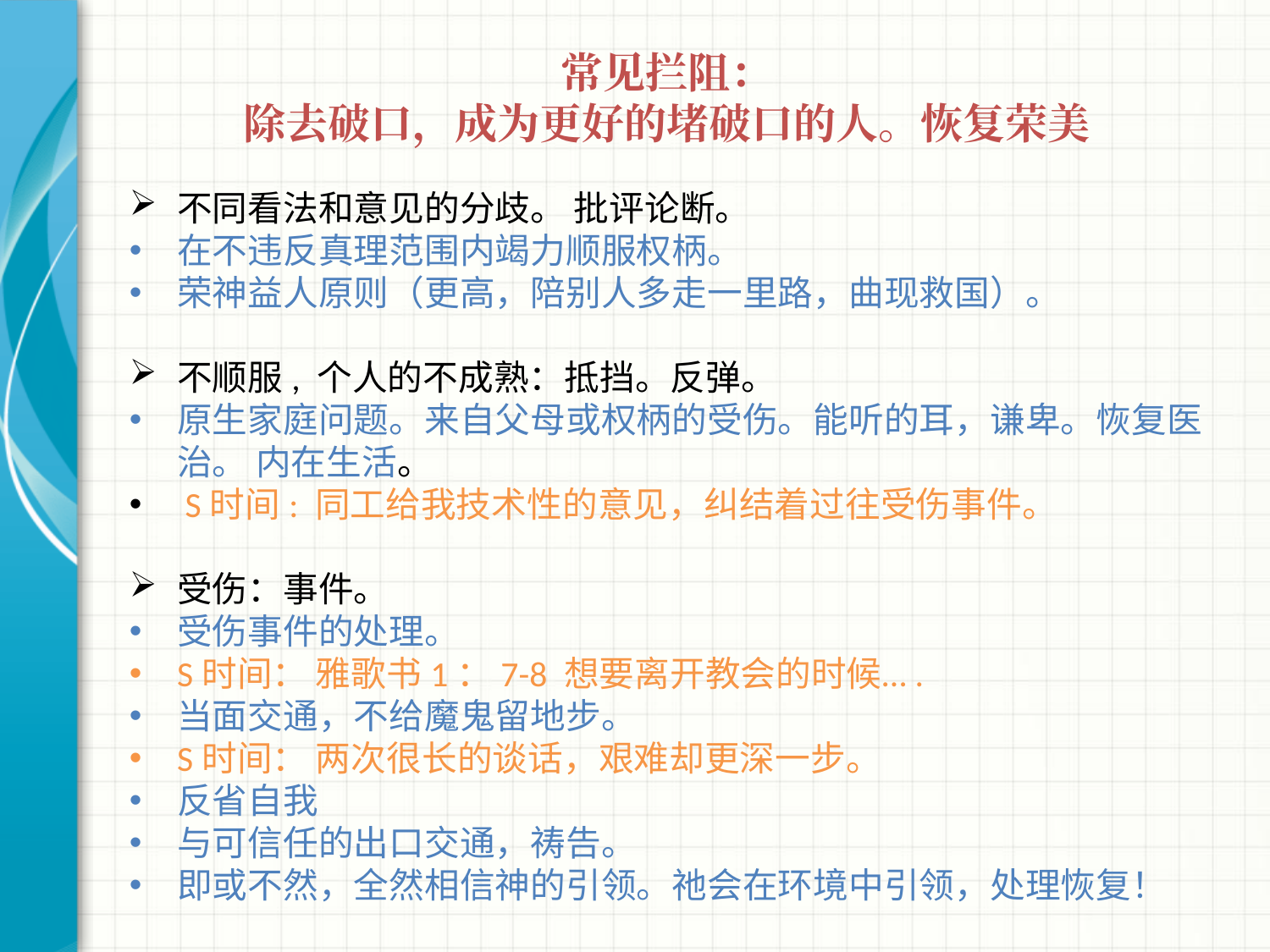

# 常见拦阻： 除去破口，成为更好的堵破口的人。恢复荣美

不同看法和意见的分歧。 批评论断。
在不违反真理范围内竭力顺服权柄。
荣神益人原则（更高，陪别人多走一里路，曲现救国）。

不顺服, 个人的不成熟：抵挡。反弹。
原生家庭问题。来自父母或权柄的受伤。能听的耳，谦卑。恢复医治。 内在生活。
 S时间: 同工给我技术性的意见，纠结着过往受伤事件。

受伤：事件。
受伤事件的处理。
S时间： 雅歌书1：7-8 想要离开教会的时候….
当面交通，不给魔鬼留地步。
S时间： 两次很长的谈话，艰难却更深一步。
反省自我
与可信任的出口交通，祷告。
即或不然，全然相信神的引领。祂会在环境中引领，处理恢复！